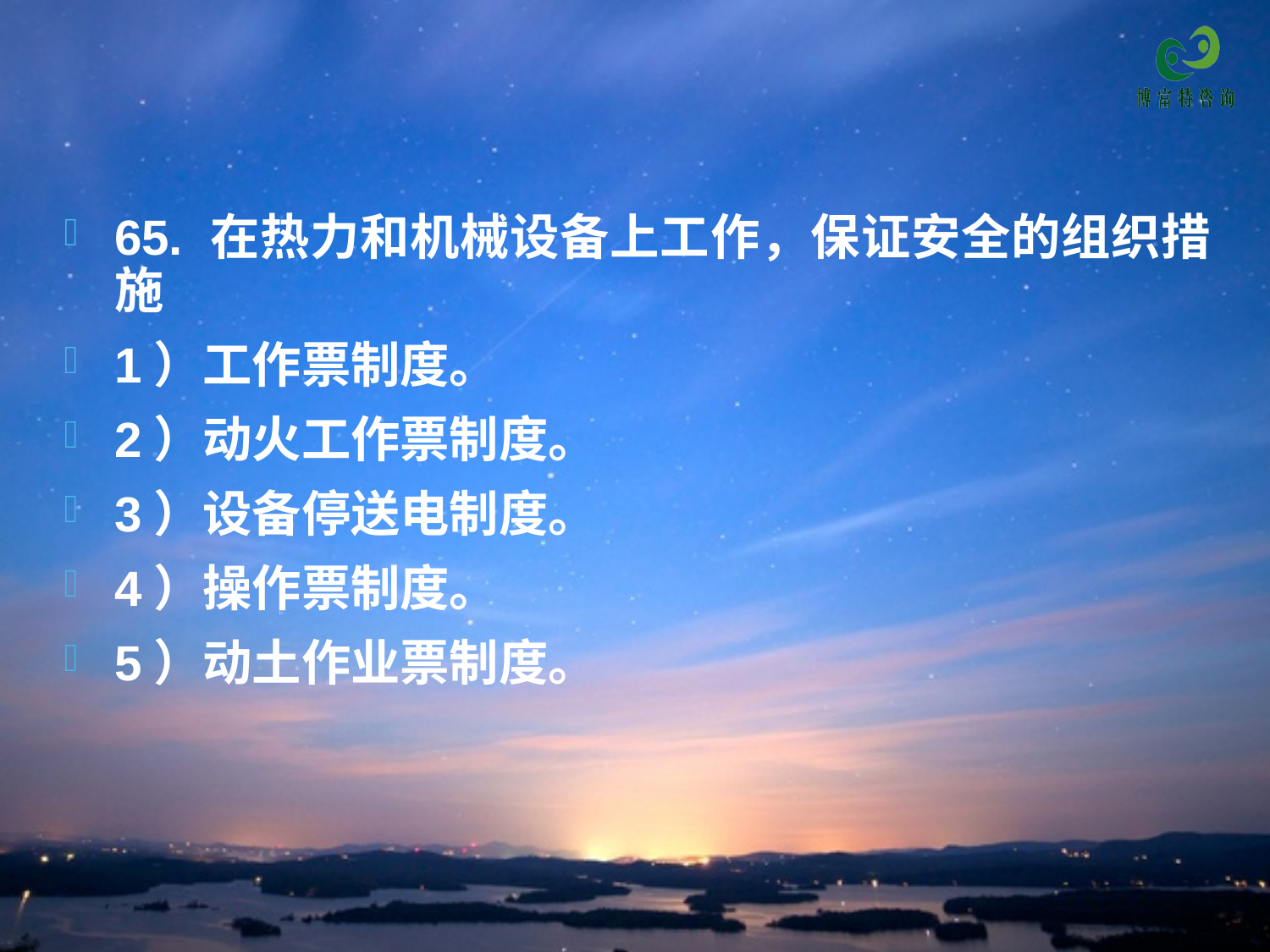

65. 在热力和机械设备上工作，保证安全的组织措施
1）工作票制度。
2）动火工作票制度。
3）设备停送电制度。
4）操作票制度。
5）动土作业票制度。